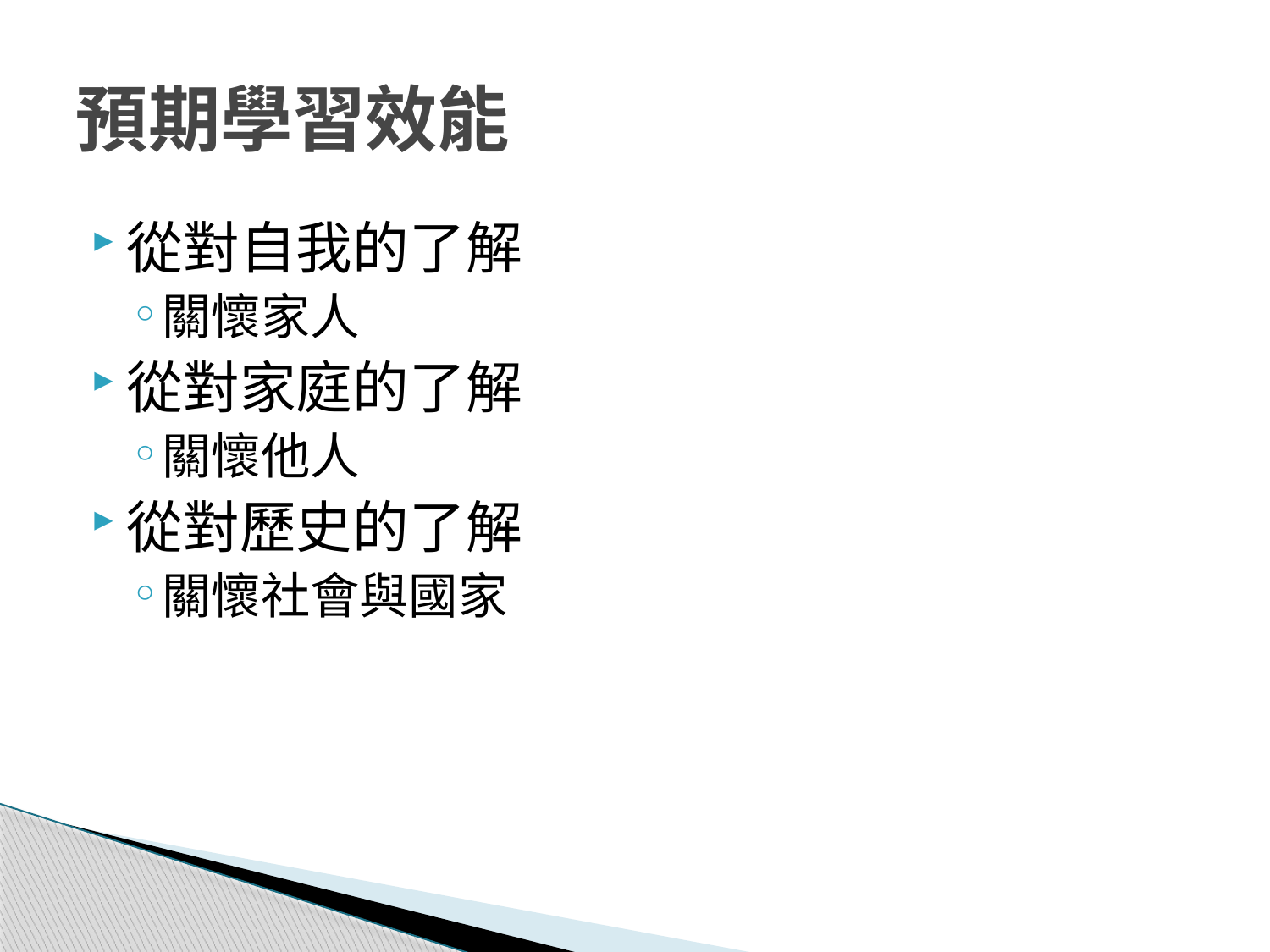

# 預期學習效能
從對自我的了解
關懷家人
從對家庭的了解
關懷他人
從對歷史的了解
關懷社會與國家